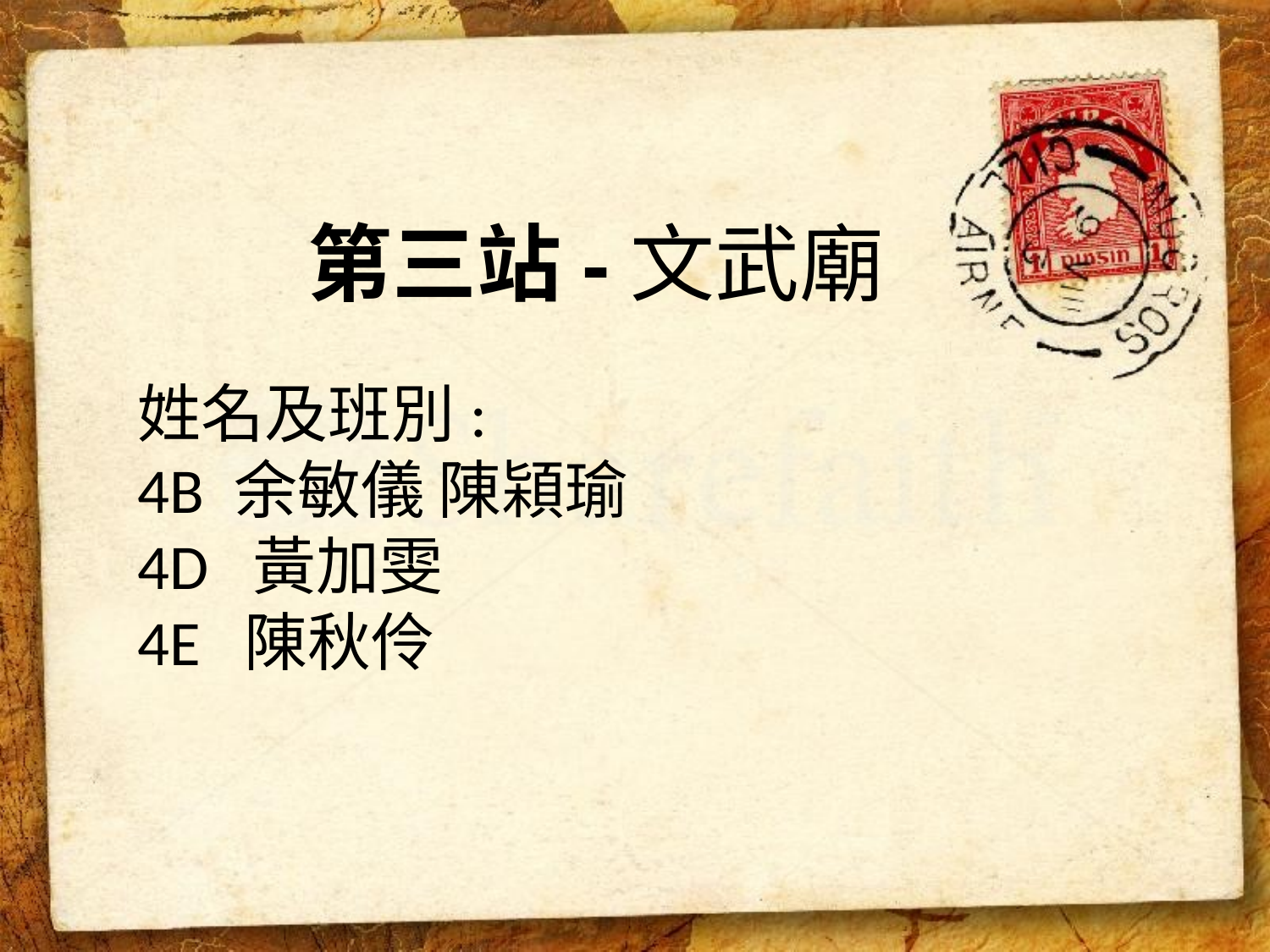

第三站-文武廟
# 姓名及班別: 4B 余敏儀 陳㯋瑜 4D  黃加雯 4E  陳秋伶